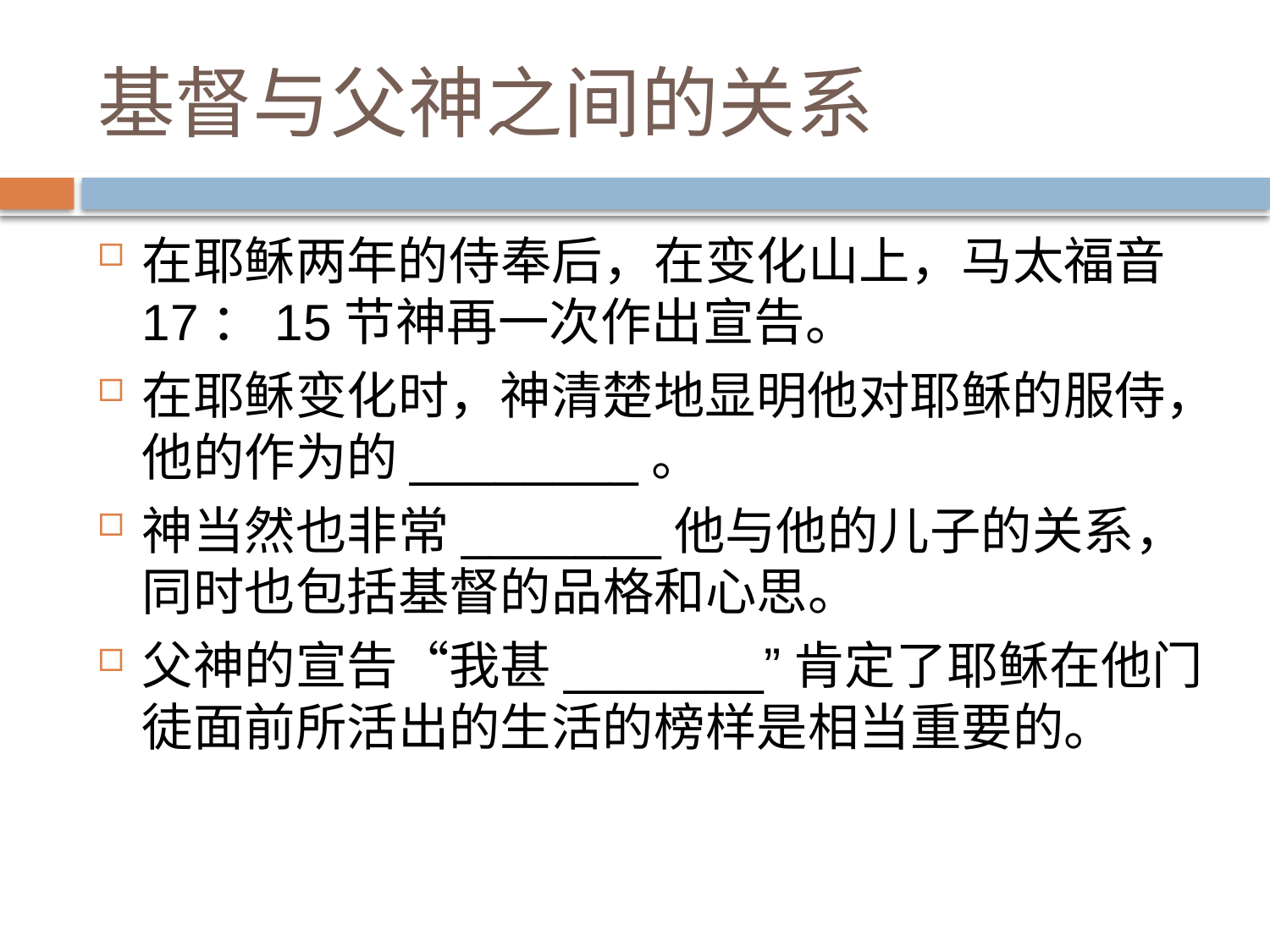

# 基督与父神之间的关系
在耶稣两年的侍奉后，在变化山上，马太福音17：15节神再一次作出宣告。
在耶稣变化时，神清楚地显明他对耶稣的服侍，他的作为的________。
神当然也非常_______他与他的儿子的关系，同时也包括基督的品格和心思。
父神的宣告“我甚_______”肯定了耶稣在他门徒面前所活出的生活的榜样是相当重要的。